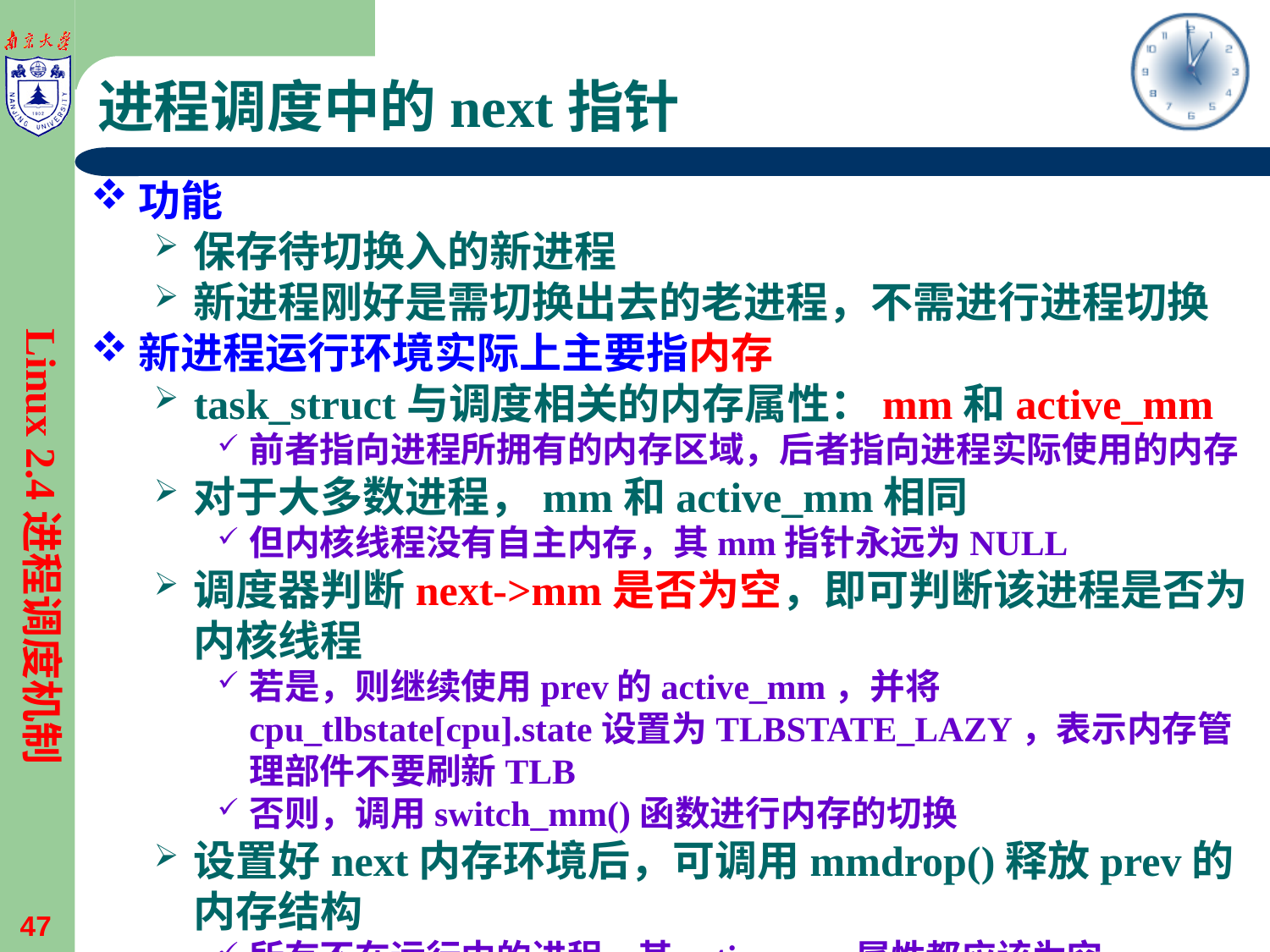

# 进程调度中的next指针
功能
保存待切换入的新进程
新进程刚好是需切换出去的老进程，不需进行进程切换
新进程运行环境实际上主要指内存
task_struct与调度相关的内存属性：mm和active_mm
前者指向进程所拥有的内存区域，后者指向进程实际使用的内存
对于大多数进程，mm和active_mm相同
但内核线程没有自主内存，其mm指针永远为NULL
调度器判断next->mm是否为空，即可判断该进程是否为内核线程
若是，则继续使用prev的active_mm，并将cpu_tlbstate[cpu].state设置为TLBSTATE_LAZY，表示内存管理部件不要刷新TLB
否则，调用switch_mm()函数进行内存的切换
设置好next内存环境后，可调用mmdrop()释放prev的内存结构
所有不在运行中的进程，其active_mm属性都应该为空
Linux 2.4进程调度机制
47